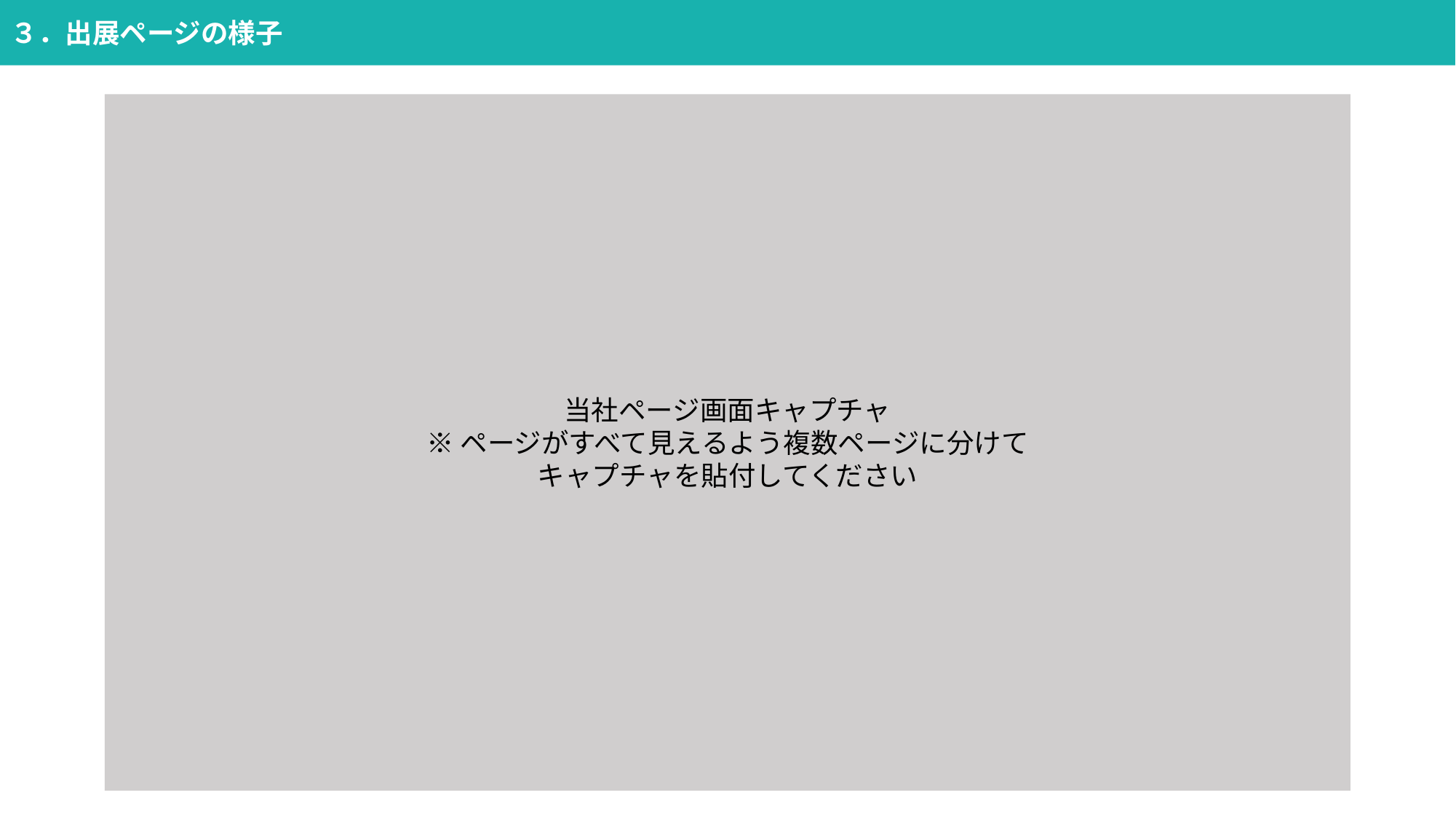

３．出展ページの様子
当社ページ画面キャプチャ
※ページがすべて見えるよう複数ページに分けて
キャプチャを貼付してください
4